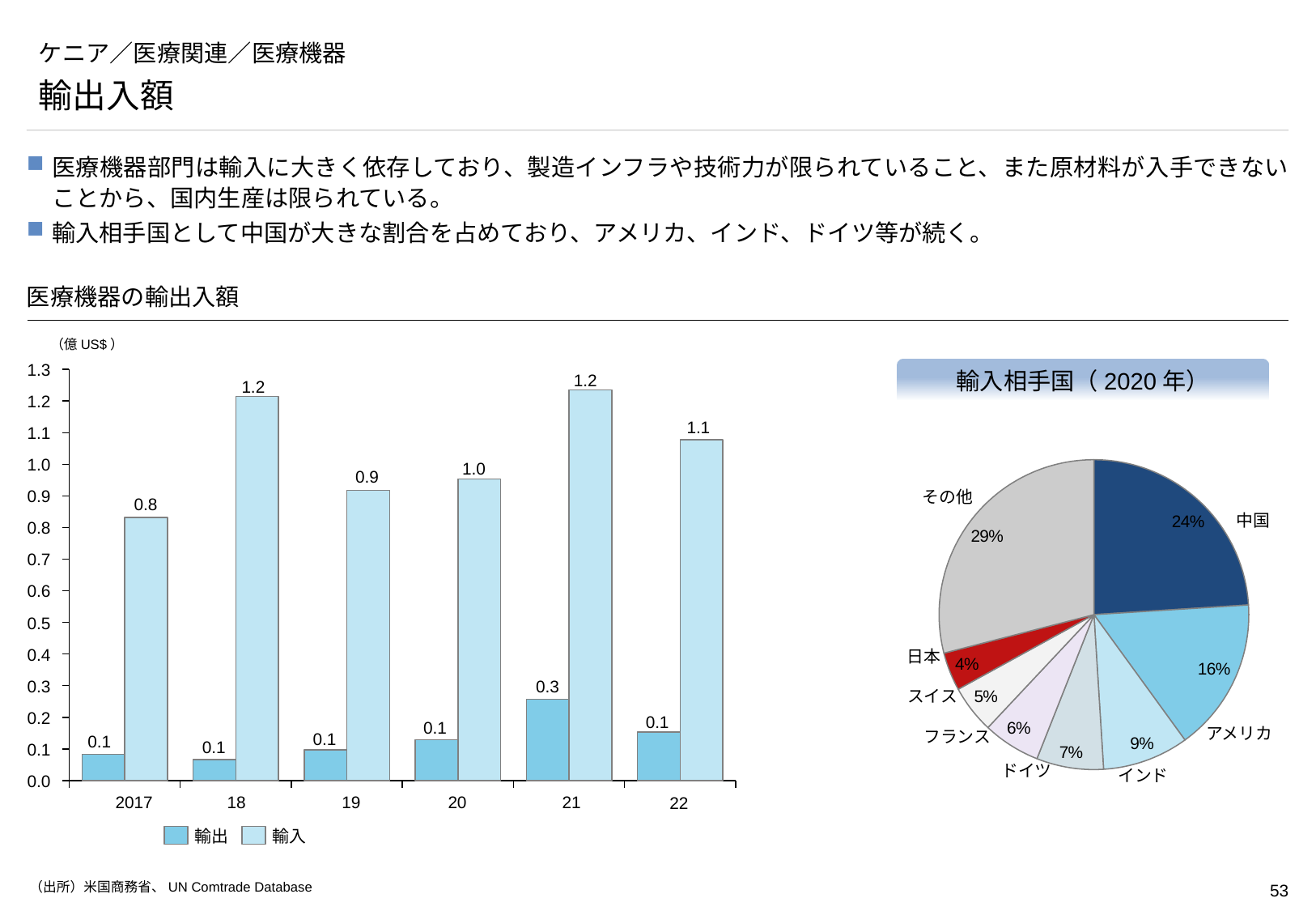

# ケニア／医療関連／医療機器
輸出入額
医療機器部門は輸入に大きく依存しており、製造インフラや技術力が限られていること、また原材料が入手できないことから、国内生産は限られている。
輸入相手国として中国が大きな割合を占めており、アメリカ、インド、ドイツ等が続く。
医療機器の輸出入額
（億US$）

### Chart

| Category |  |  |
|---|---|---|
輸入相手国（2020年）
1.3
1.2
1.2
1.2
1.1
1.1

### Chart

| Category |
|---|

### Chart

| Category |  |
|---|---|
| China | 24.0 |
| US | 16.0 |
| India | 9.0 |
| Germany | 7.0 |
| France | 6.0 |
| Switzerland | 5.0 |
| Japan | 4.0 |
| Others | 29.0 |
1.0
1.0
0.9
0.9
その他
0.8
中国
0.8
0.7
0.6
0.5
0.4
日本
0.3
0.3
スイス
0.2
0.1
0.1
アメリカ
フランス
0.1
0.1
0.1
0.1
ドイツ
インド
0.0
21
2017
18
19
20
22
輸出
輸入

（出所）米国商務省、UN Comtrade Database